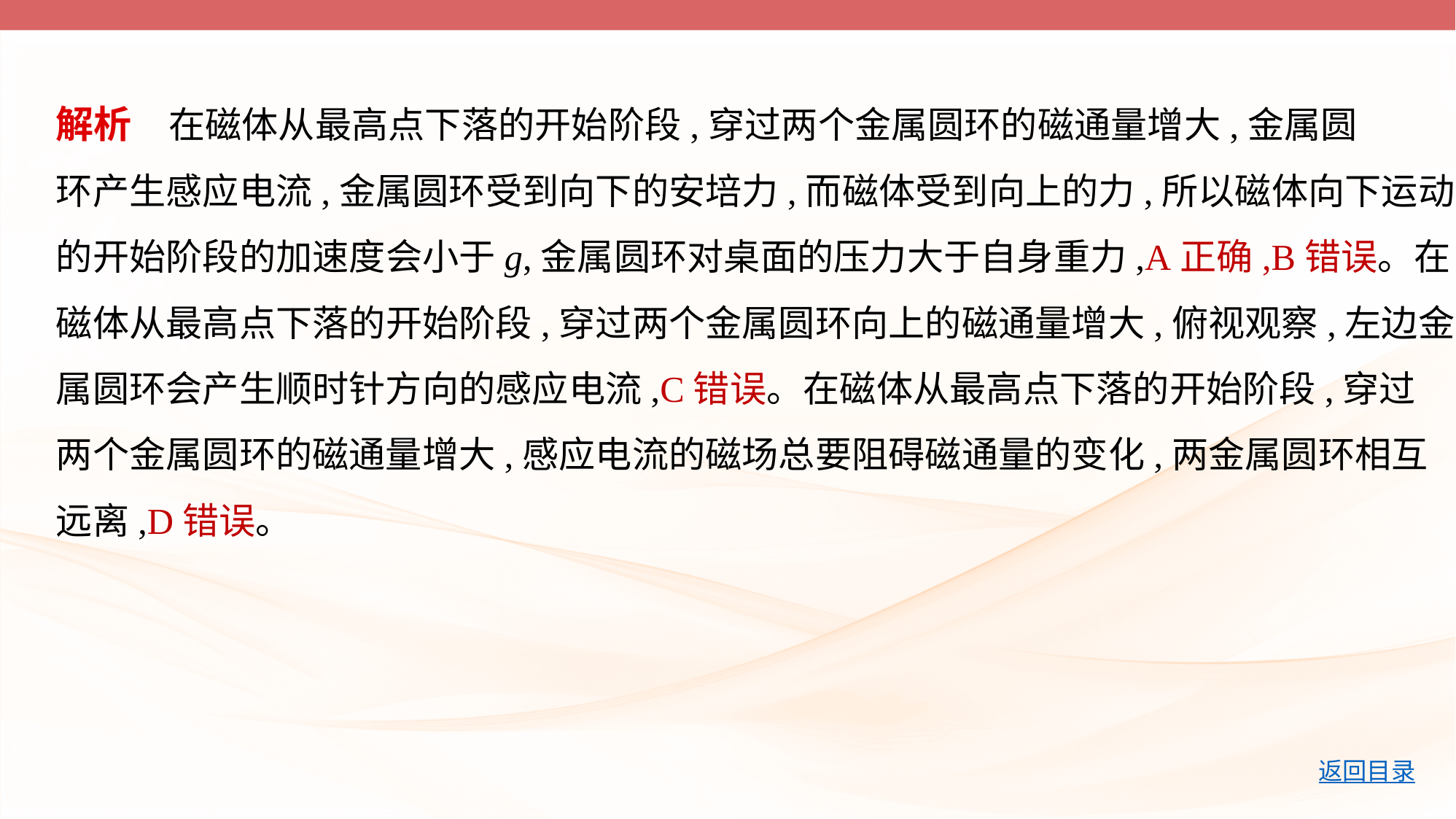

解析　在磁体从最高点下落的开始阶段,穿过两个金属圆环的磁通量增大,金属圆
环产生感应电流,金属圆环受到向下的安培力,而磁体受到向上的力,所以磁体向下运动
的开始阶段的加速度会小于g,金属圆环对桌面的压力大于自身重力,A正确,B错误。在
磁体从最高点下落的开始阶段,穿过两个金属圆环向上的磁通量增大,俯视观察,左边金
属圆环会产生顺时针方向的感应电流,C错误。在磁体从最高点下落的开始阶段,穿过
两个金属圆环的磁通量增大,感应电流的磁场总要阻碍磁通量的变化,两金属圆环相互
远离,D错误。